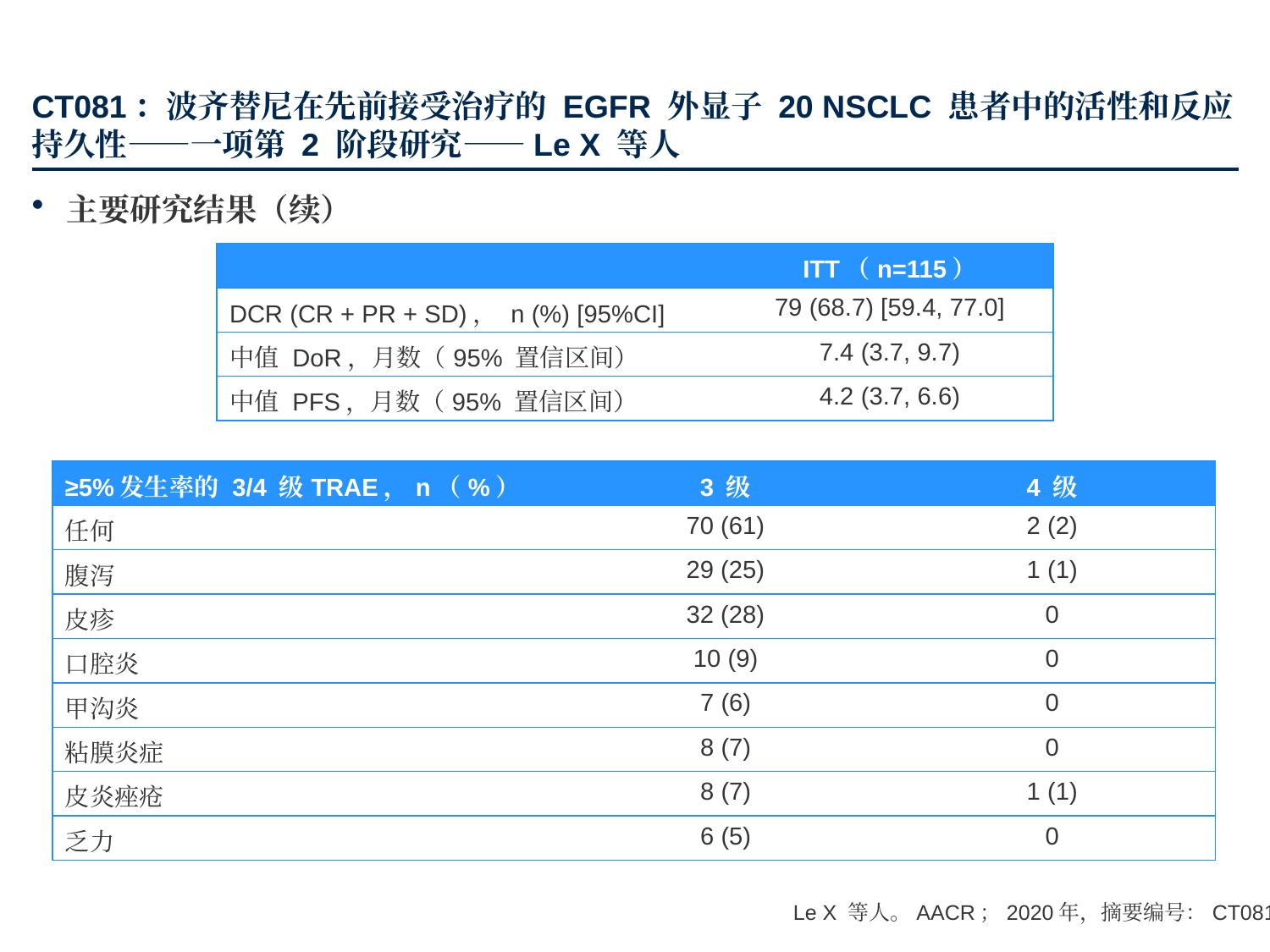

# CT081：波齐替尼在先前接受治疗的 EGFR 外显子 20 NSCLC 患者中的活性和反应持久性——一项第 2 阶段研究——Le X 等人
主要研究结果（续）
|  | ITT（n=115） |
| --- | --- |
| DCR (CR + PR + SD)， n (%) [95%CI] | 79 (68.7) [59.4, 77.0] |
| 中值 DoR，月数（95% 置信区间） | 7.4 (3.7, 9.7) |
| 中值 PFS，月数（95% 置信区间） | 4.2 (3.7, 6.6) |
| ≥5%发生率的 3/4 级TRAE，n（%） | 3 级 | 4 级 |
| --- | --- | --- |
| 任何 | 70 (61) | 2 (2) |
| 腹泻 | 29 (25) | 1 (1) |
| 皮疹 | 32 (28) | 0 |
| 口腔炎 | 10 (9) | 0 |
| 甲沟炎 | 7 (6) | 0 |
| 粘膜炎症 | 8 (7) | 0 |
| 皮炎痤疮 | 8 (7) | 1 (1) |
| 乏力 | 6 (5) | 0 |
Le X 等人。AACR；2020年，摘要编号：CT081